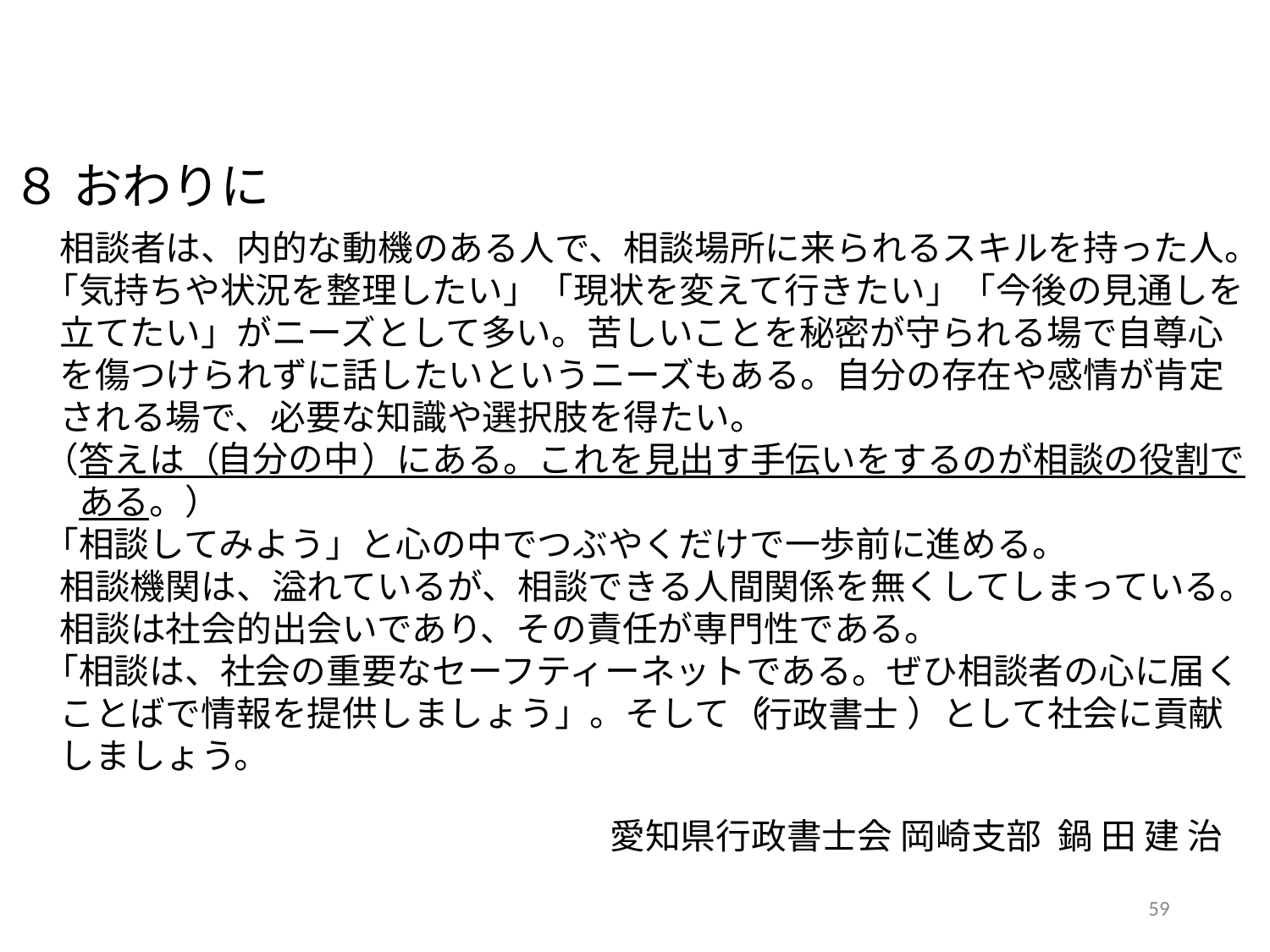

８ おわりに

 相談者は、内的な動機のある人で、相談場所に来られるスキルを持った人。
「気持ちや状況を整理したい」「現状を変えて行きたい」「今後の見通しを
 立てたい」がニーズとして多い。苦しいことを秘密が守られる場で自尊心
 を傷つけられずに話したいというニーズもある。自分の存在や感情が肯定
 される場で、必要な知識や選択肢を得たい。
（答えは（　　　　）にある。これを見出す手伝いをするのが相談の役割で
　ある。）
「相談してみよう」と心の中でつぶやくだけで一歩前に進める。
 相談機関は、溢れているが、相談できる人間関係を無くしてしまっている。
 相談は社会的出会いであり、その責任が専門性である。
「相談は、社会の重要なセーフティーネットである。ぜひ相談者の心に届く
 ことばで情報を提供しましょう」。そして（　　　　）として社会に貢献
 しましょう。

　　　　　　　　                                       　愛知県行政書士会 岡崎支部  鍋 田 建 治

自分の中
行政書士
59